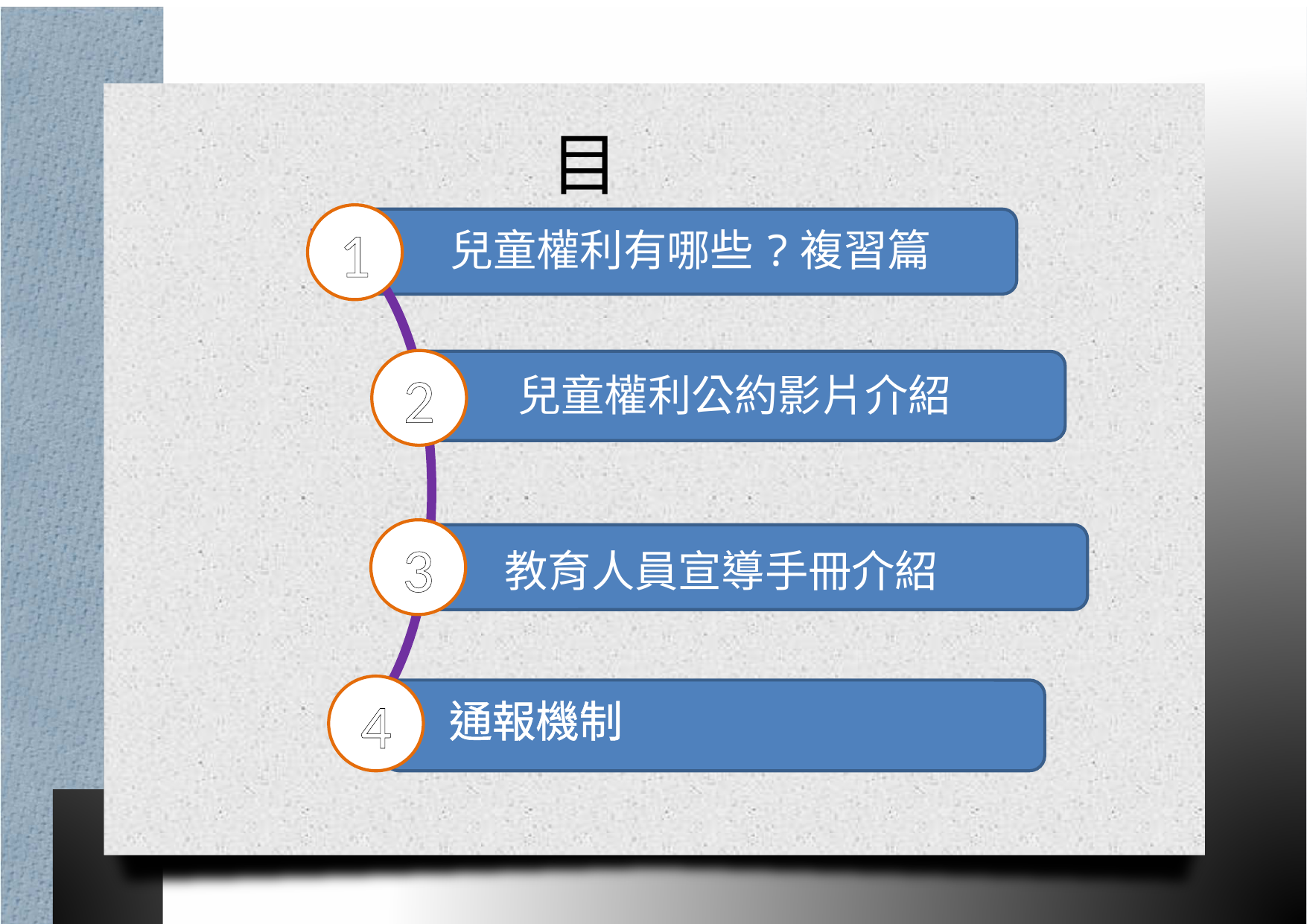

# 目	錄
1

2
3
4

兒童權利有哪些?複習篇

兒童權利公約影片介紹

教育人員宣導手冊介紹

通報機制